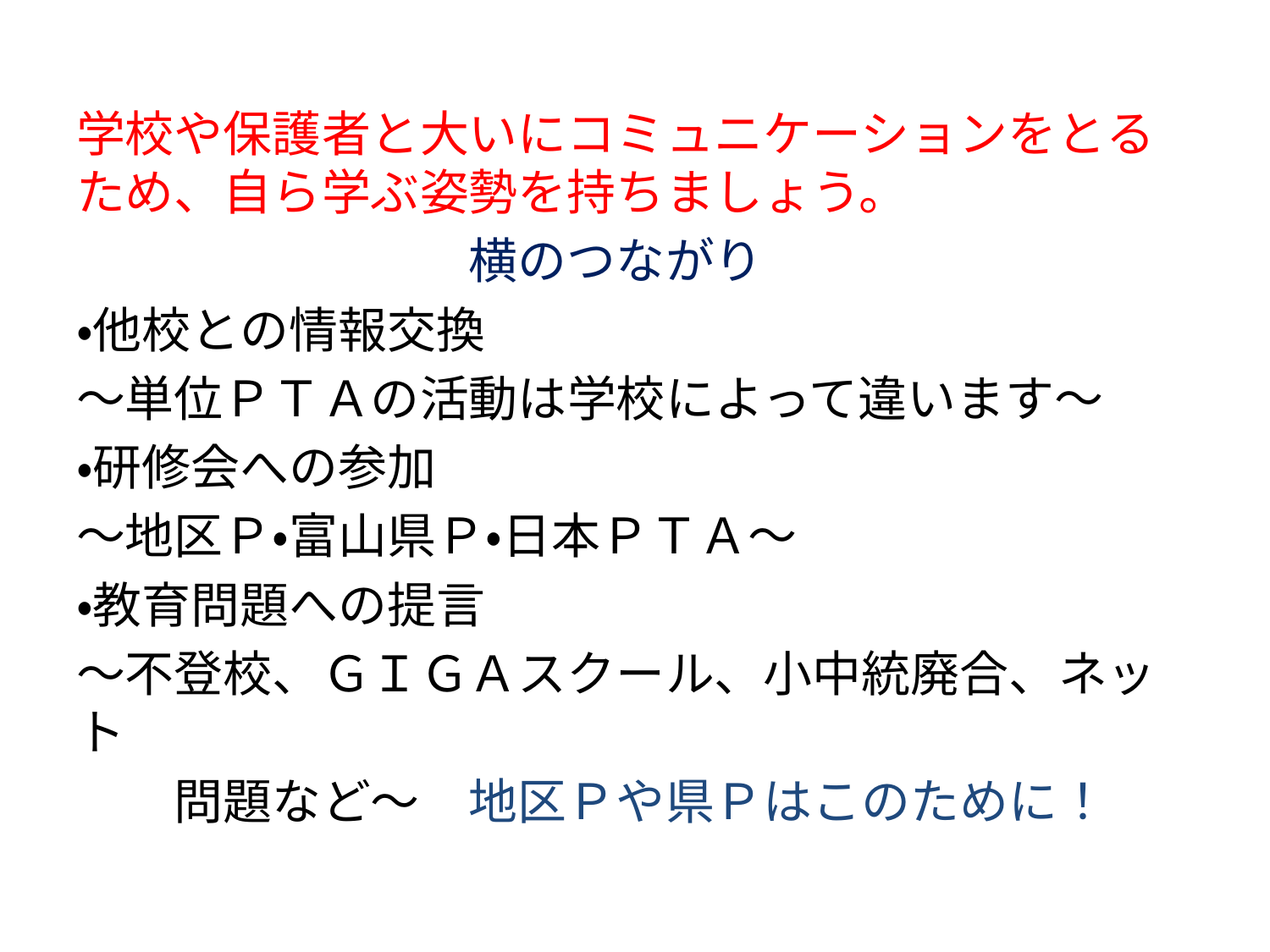

学校や保護者と大いにコミュニケーションをとるため、自ら学ぶ姿勢を持ちましょう。
　　　　　　　　横のつながり
・他校との情報交換
～単位ＰＴＡの活動は学校によって違います～
・研修会への参加
～地区Ｐ・富山県Ｐ・日本ＰＴＡ～
・教育問題への提言
～不登校、ＧＩＧＡスクール、小中統廃合、ネット
　　問題など～　地区Ｐや県Ｐはこのために！